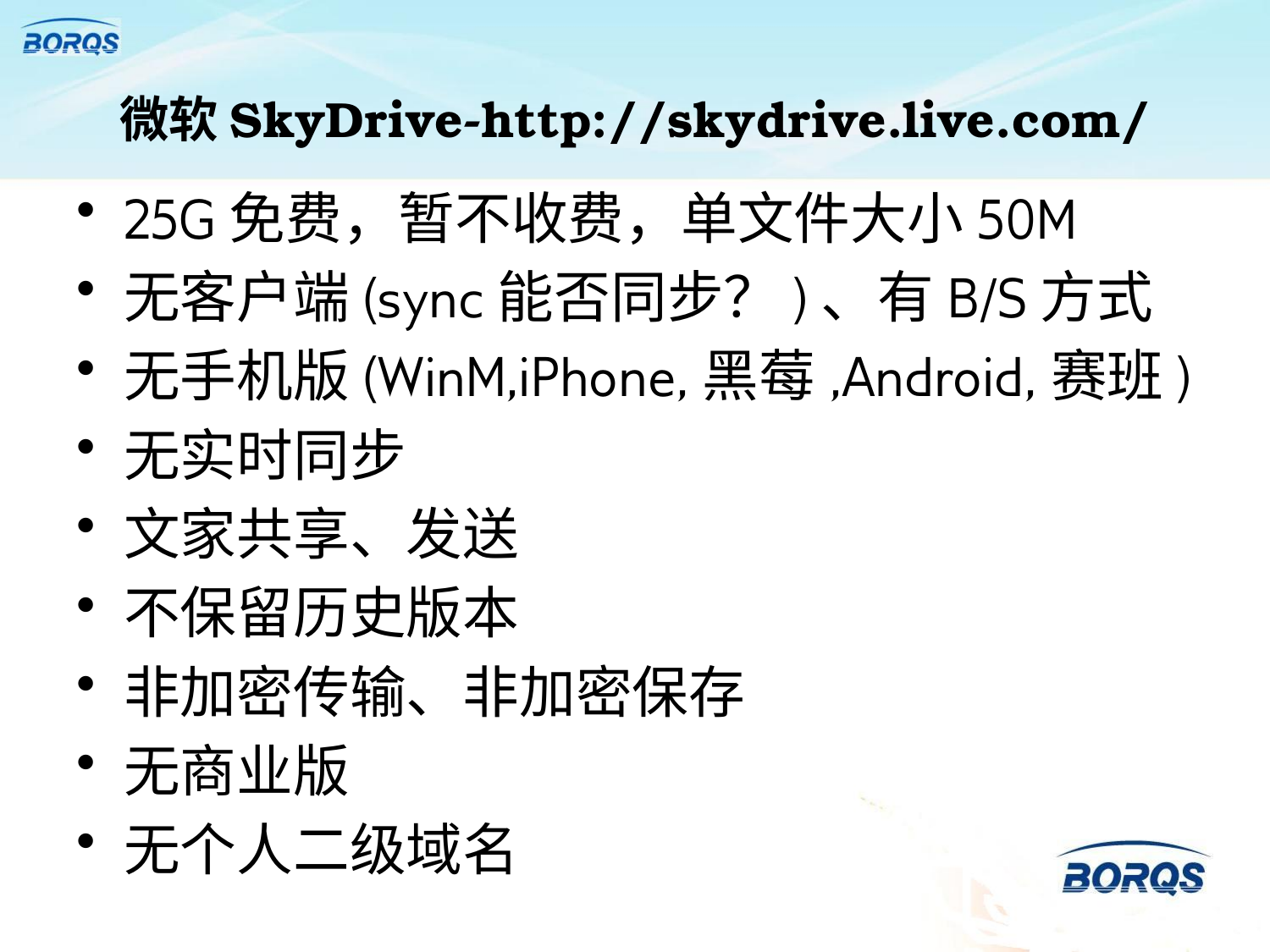

# 微软SkyDrive-http://skydrive.live.com/
25G免费，暂不收费，单文件大小50M
无客户端(sync能否同步？)、有B/S方式
无手机版(WinM,iPhone,黑莓,Android,赛班)
无实时同步
文家共享、发送
不保留历史版本
非加密传输、非加密保存
无商业版
无个人二级域名